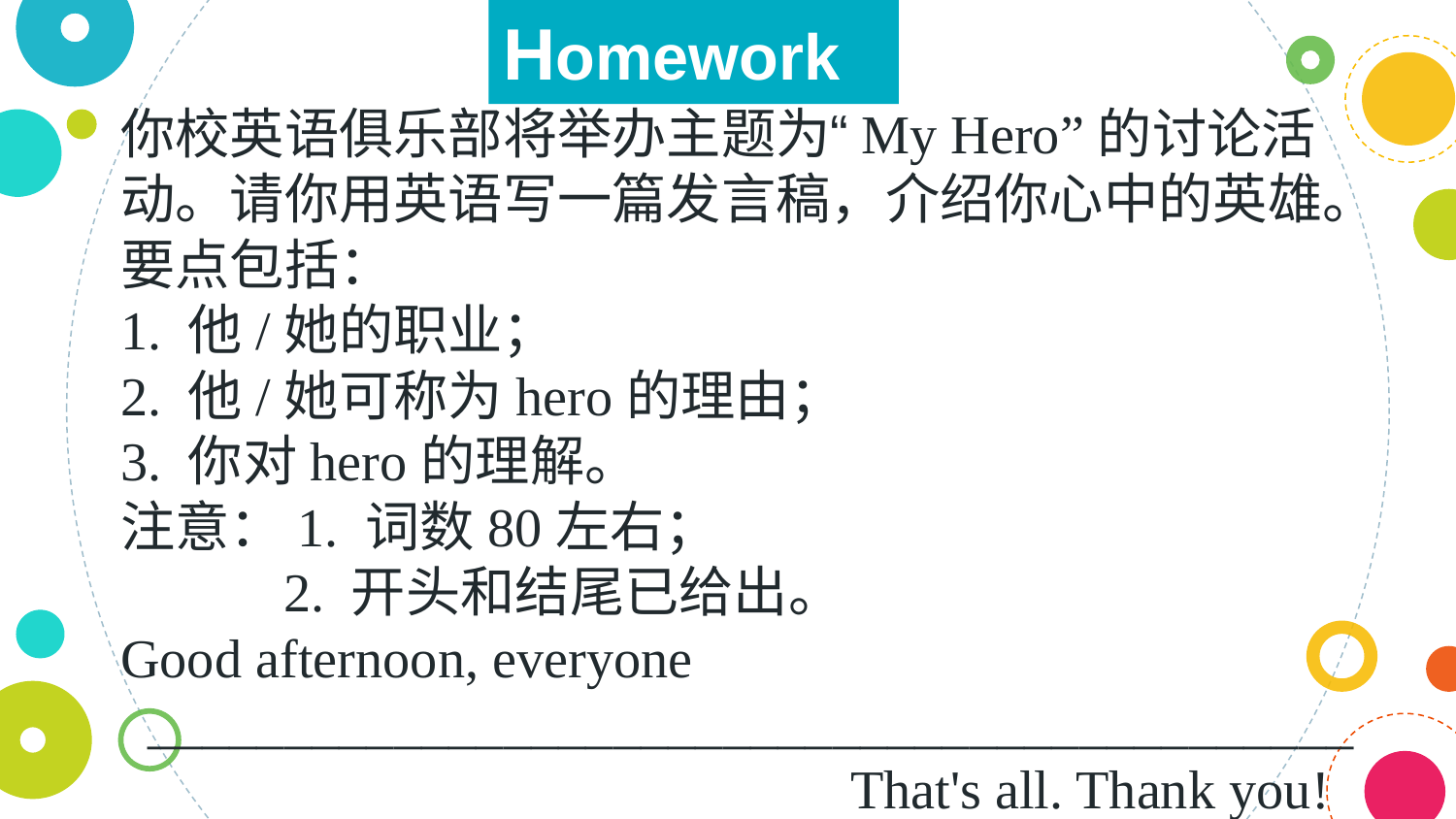

Homework
你校英语俱乐部将举办主题为“My Hero”的讨论活动。请你用英语写一篇发言稿，介绍你心中的英雄。
要点包括：
1. 他/她的职业；
2. 他/她可称为hero的理由；
3. 你对hero的理解。
注意：1. 词数80左右；
            2. 开头和结尾已给出。
Good afternoon, everyone
  ____________________________________________
	                                           That's all. Thank you!